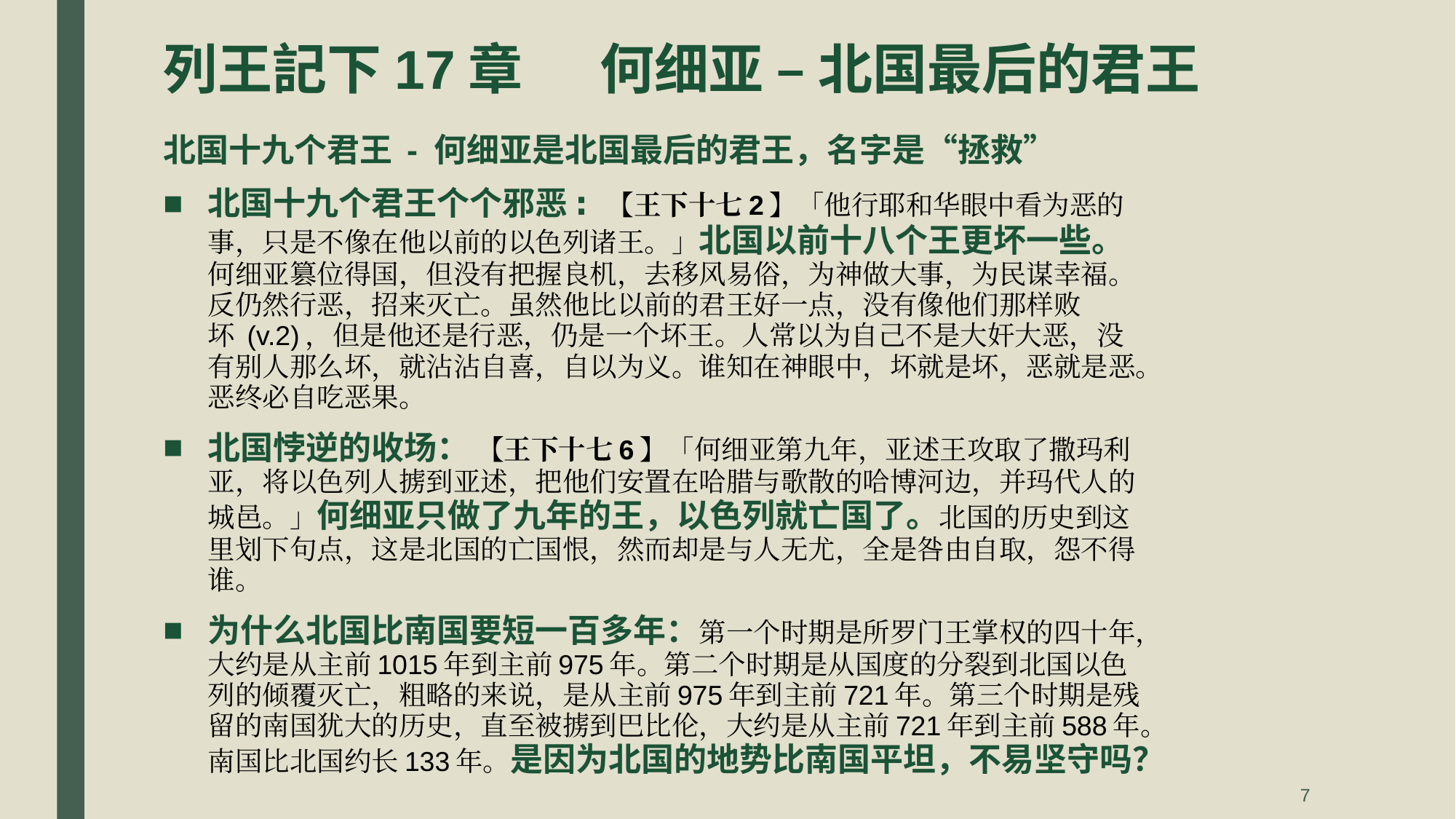

# 列王記下17章	何细亚 – 北国最后的君王
北国十九个君王 - 何细亚是北国最后的君王，名字是“拯救”
北国十九个君王个个邪恶: 【王下十七2】「他行耶和华眼中看为恶的事，只是不像在他以前的以色列诸王。」北国以前十八个王更坏一些。何细亚篡位得国，但没有把握良机，去移风易俗，为神做大事，为民谋幸福。反仍然行恶，招来灭亡。虽然他比以前的君王好一点，没有像他们那样败坏 (v.2)，但是他还是行恶，仍是一个坏王。人常以为自己不是大奸大恶，没有别人那么坏，就沾沾自喜，自以为义。谁知在神眼中，坏就是坏，恶就是恶。恶终必自吃恶果。
北国悖逆的收场： 【王下十七6】「何细亚第九年，亚述王攻取了撒玛利亚，将以色列人掳到亚述，把他们安置在哈腊与歌散的哈博河边，并玛代人的城邑。」何细亚只做了九年的王，以色列就亡国了。北国的历史到这里划下句点，这是北国的亡国恨，然而却是与人无尤，全是咎由自取，怨不得谁。
为什么北国比南国要短一百多年：第一个时期是所罗门王掌权的四十年，大约是从主前1015年到主前975年。第二个时期是从国度的分裂到北国以色列的倾覆灭亡，粗略的来说，是从主前975年到主前721年。第三个时期是残留的南国犹大的历史，直至被掳到巴比伦，大约是从主前721年到主前588年。南国比北国约长133年。是因为北国的地势比南国平坦，不易坚守吗？

7